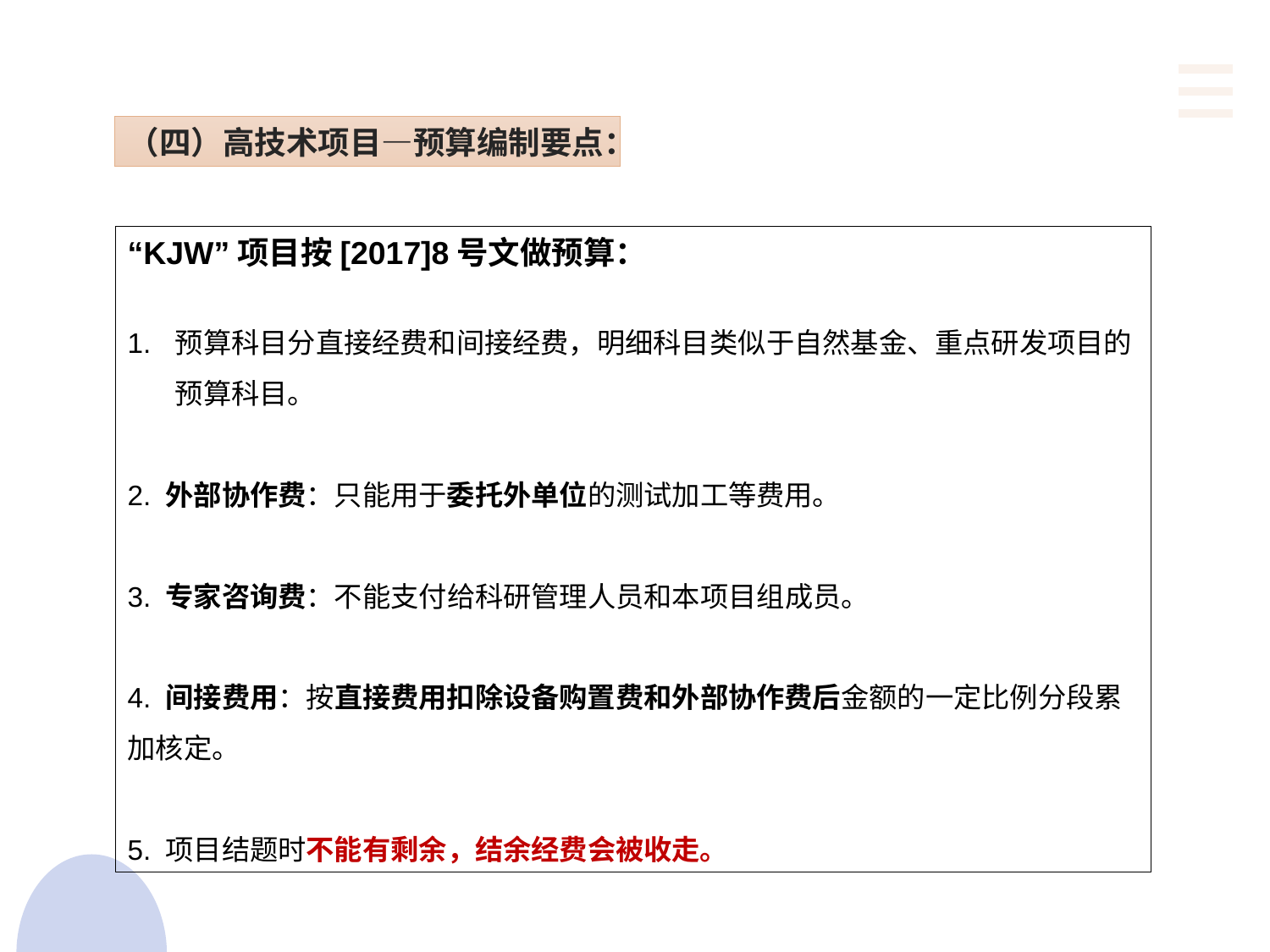

（四）高技术项目—预算编制要点：
“KJW”项目按[2017]8号文做预算：

预算科目分直接经费和间接经费，明细科目类似于自然基金、重点研发项目的预算科目。

2. 外部协作费：只能用于委托外单位的测试加工等费用。

3. 专家咨询费：不能支付给科研管理人员和本项目组成员。

4. 间接费用：按直接费用扣除设备购置费和外部协作费后金额的一定比例分段累加核定。

5. 项目结题时不能有剩余，结余经费会被收走。